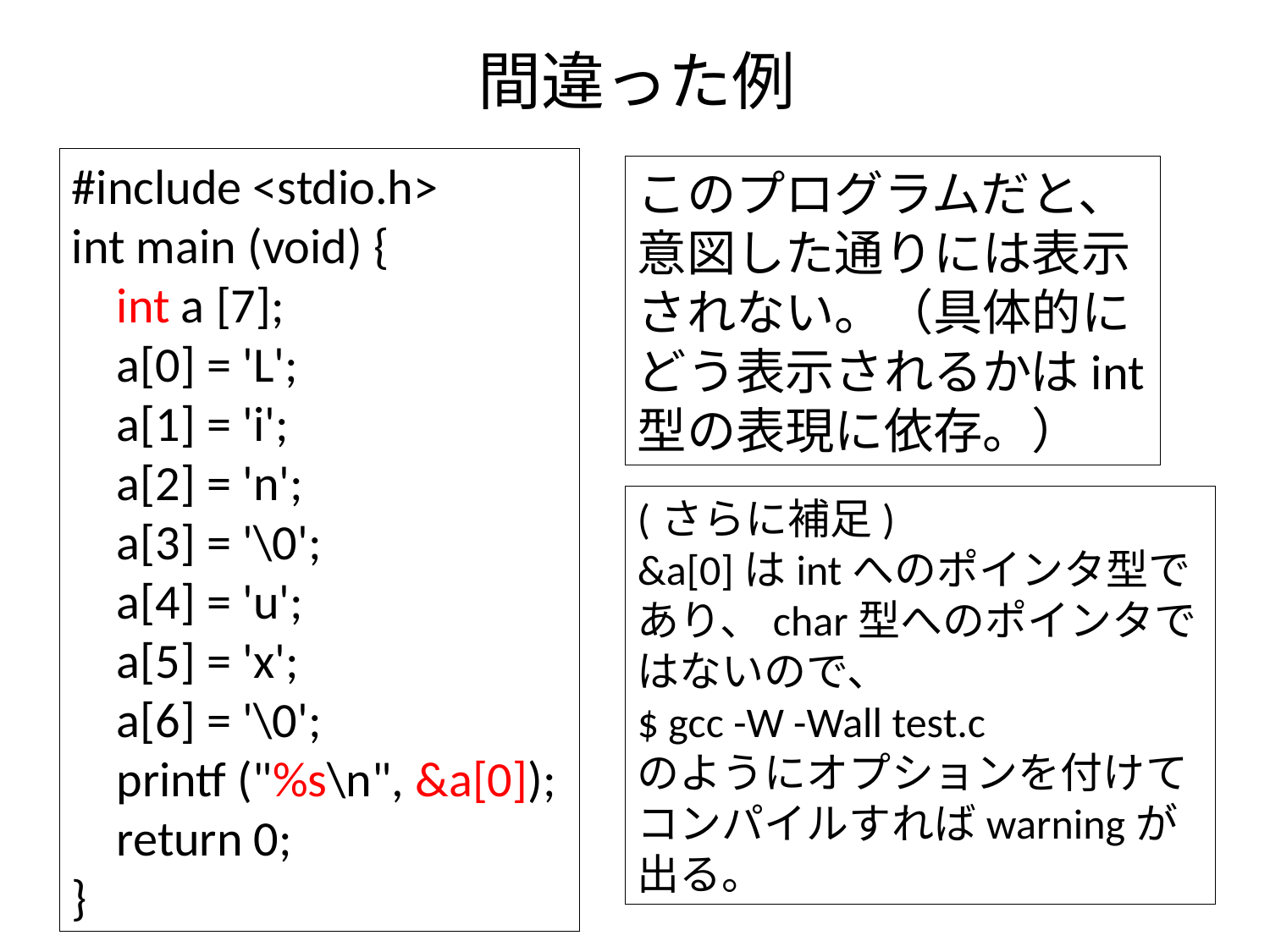

# 間違った例
#include <stdio.h>
int main (void) {
    int a [7];
    a[0] = 'L';
    a[1] = 'i';
    a[2] = 'n';
    a[3] = '\0';
    a[4] = 'u';
    a[5] = 'x';
    a[6] = '\0';
    printf ("%s\n", &a[0]);
    return 0;
}
このプログラムだと、意図した通りには表示されない。（具体的にどう表示されるかはint型の表現に依存。）
(さらに補足)
&a[0]はintへのポインタ型であり、char型へのポインタではないので、
$ gcc -W -Wall test.c
のようにオプションを付けてコンパイルすればwarningが出る。